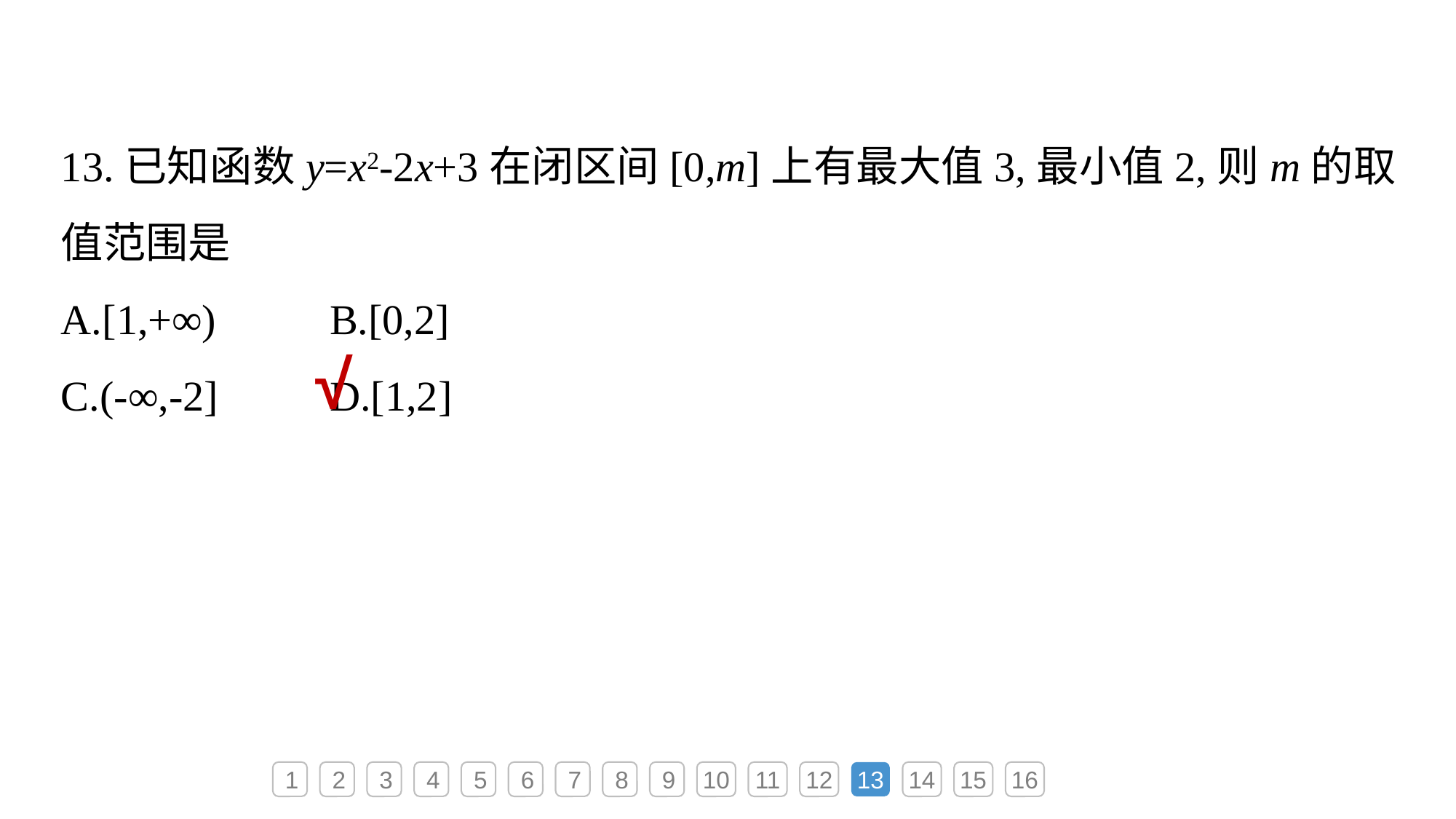

13.已知函数y=x2-2x+3在闭区间[0,m]上有最大值3,最小值2,则m的取值范围是
A.[1,+∞)	B.[0,2]
C.(-∞,-2]	D.[1,2]
√
1
2
3
4
5
6
7
8
9
10
11
12
13
14
15
16